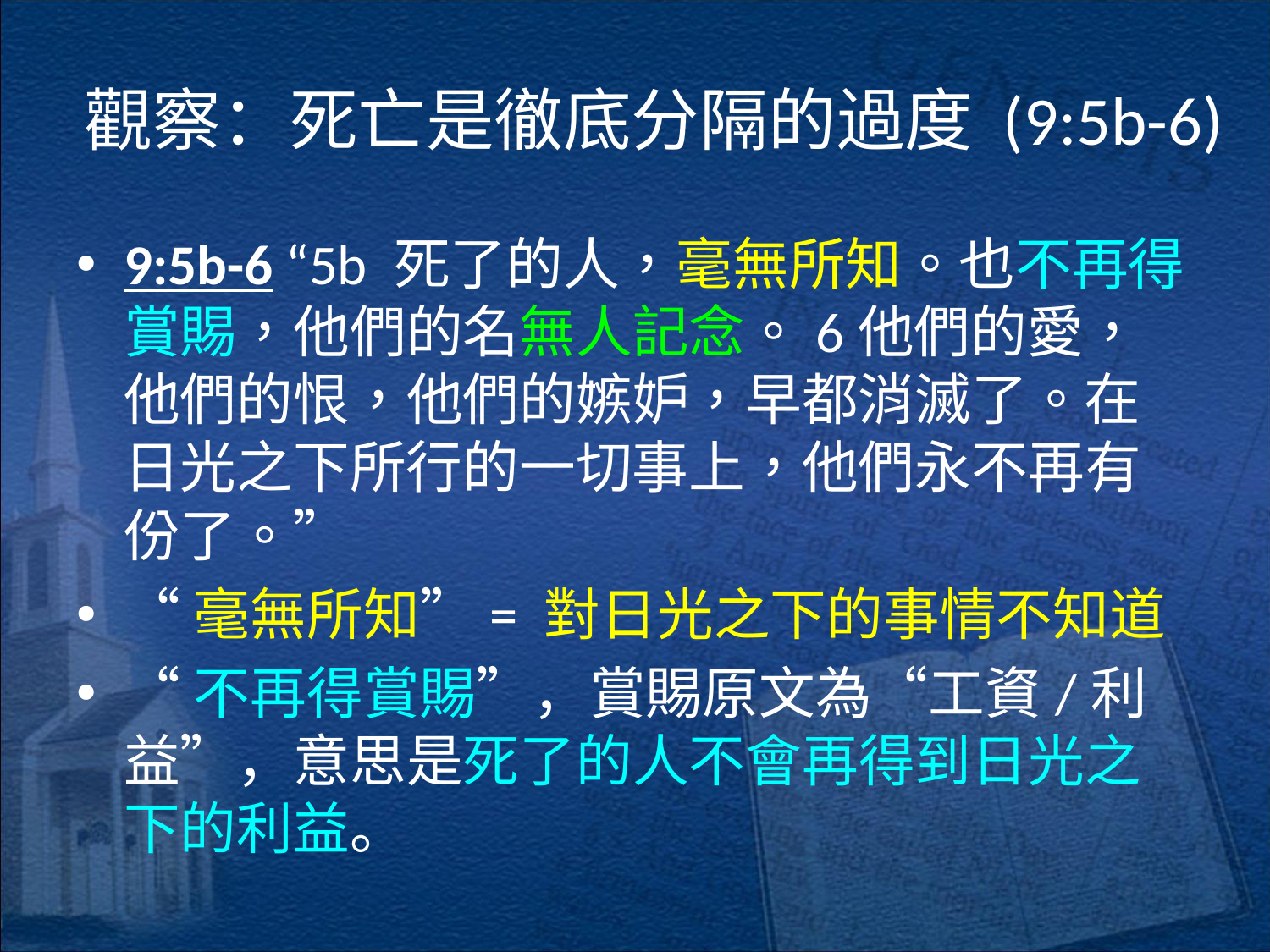

# 觀察：死亡是徹底分隔的過度 (9:5b-6)
9:5b-6 “5b 死了的人，毫無所知。也不再得賞賜，他們的名無人記念。6他們的愛，他們的恨，他們的嫉妒，早都消滅了。在日光之下所行的一切事上，他們永不再有份了。”
“毫無所知”= 對日光之下的事情不知道
“不再得賞賜”，賞賜原文為“工資/利益”，意思是死了的人不會再得到日光之下的利益。